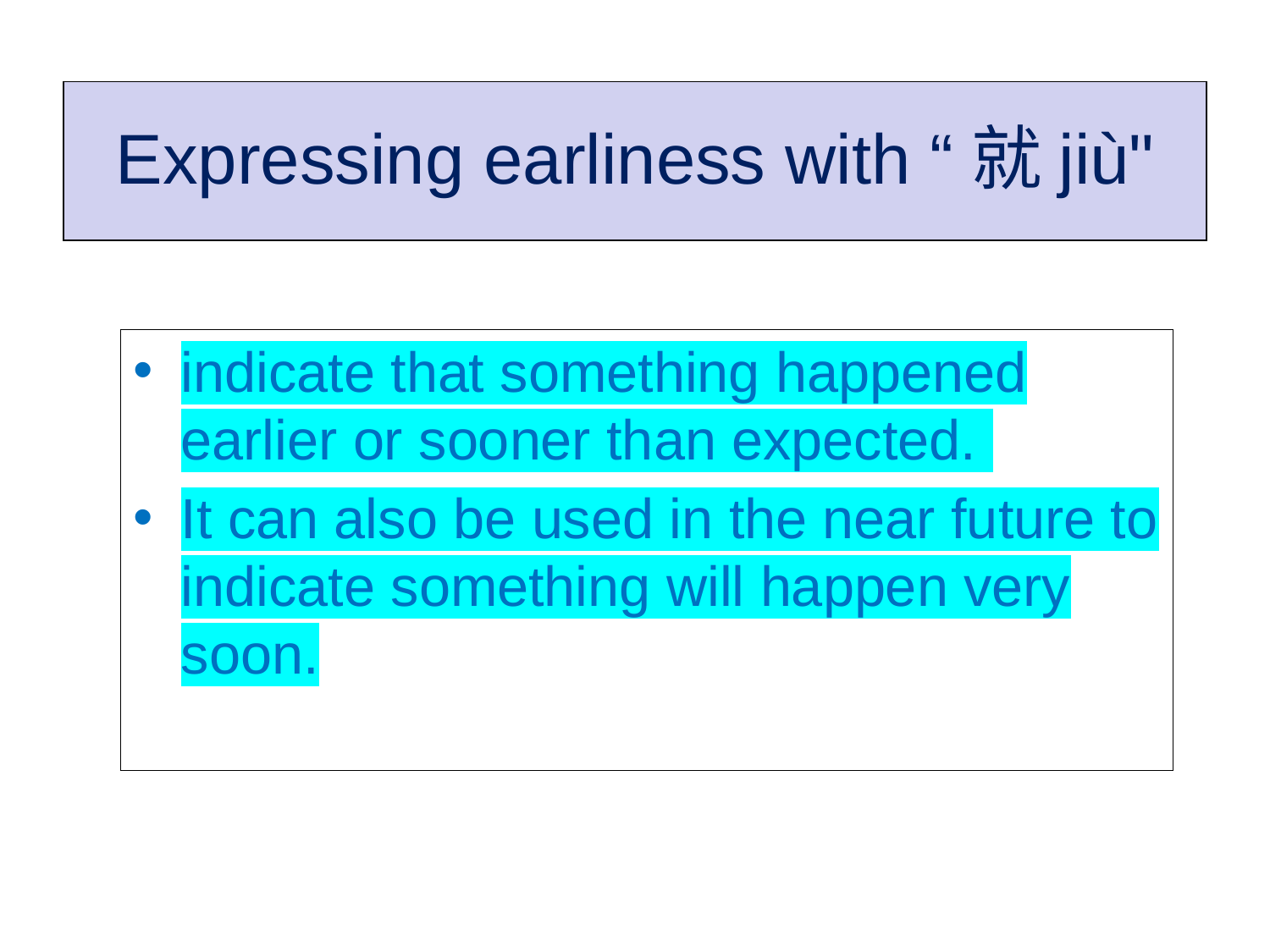

# Expressing earliness with “就jiù"
indicate that something happened earlier or sooner than expected.
It can also be used in the near future to indicate something will happen very soon.